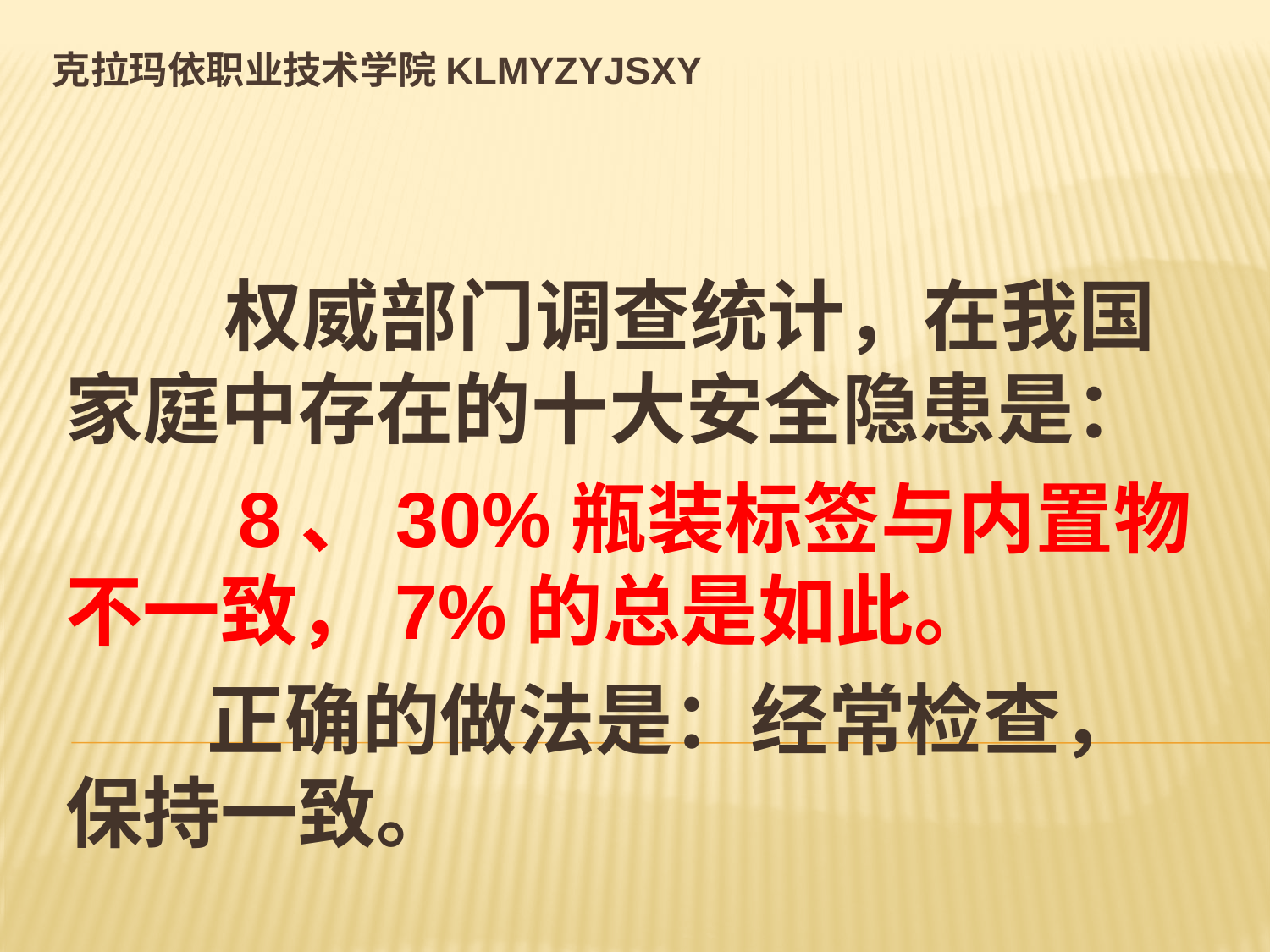

# 克拉玛依职业技术学院klmyzyjsxy
        权威部门调查统计，在我国家庭中存在的十大安全隐患是：
        8、30%瓶装标签与内置物不一致，7%的总是如此。
       正确的做法是：经常检查，保持一致。